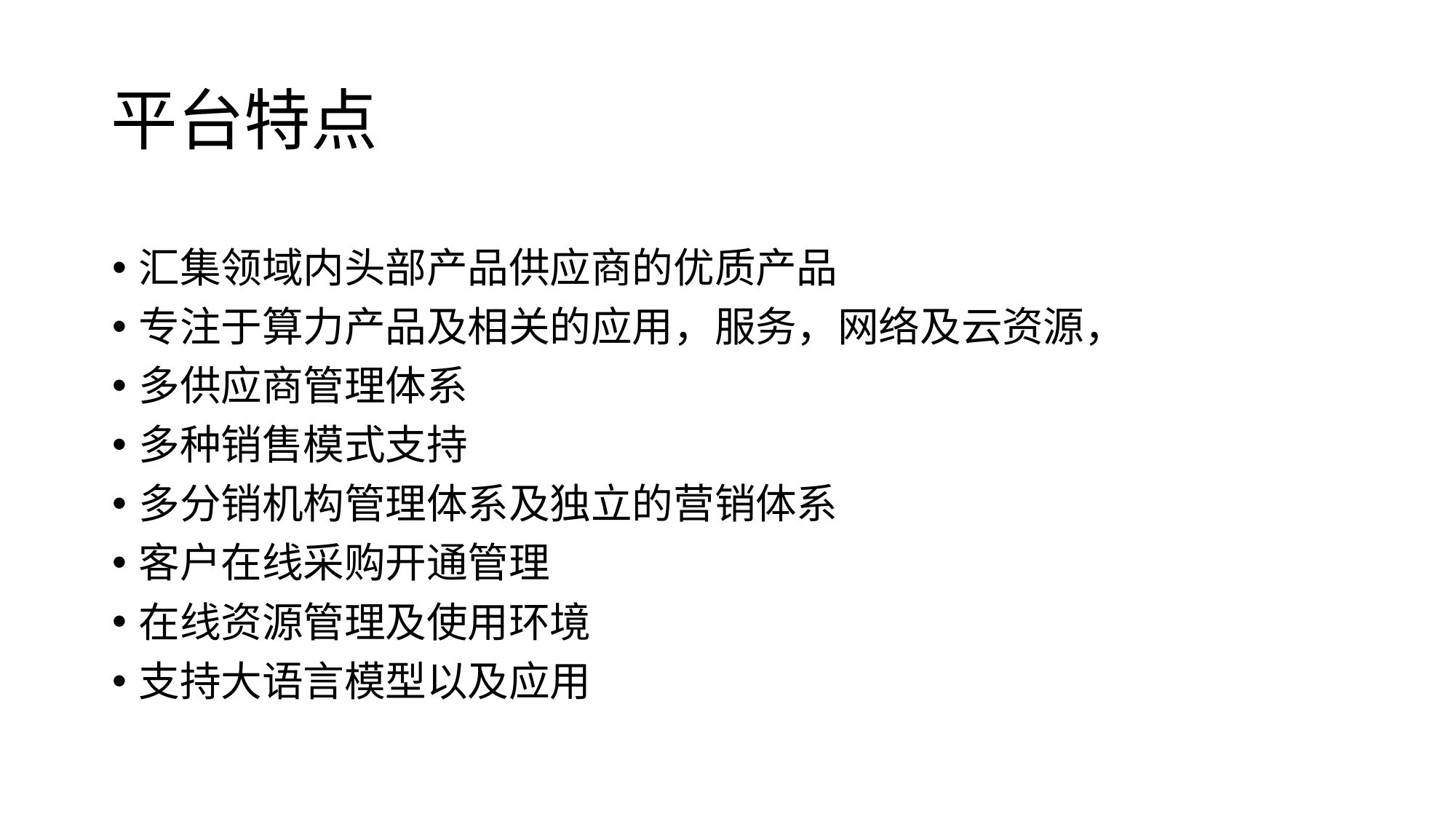

# 平台特点
汇集领域内头部产品供应商的优质产品
专注于算力产品及相关的应用，服务，网络及云资源，
多供应商管理体系
多种销售模式支持
多分销机构管理体系及独立的营销体系
客户在线采购开通管理
在线资源管理及使用环境
支持大语言模型以及应用